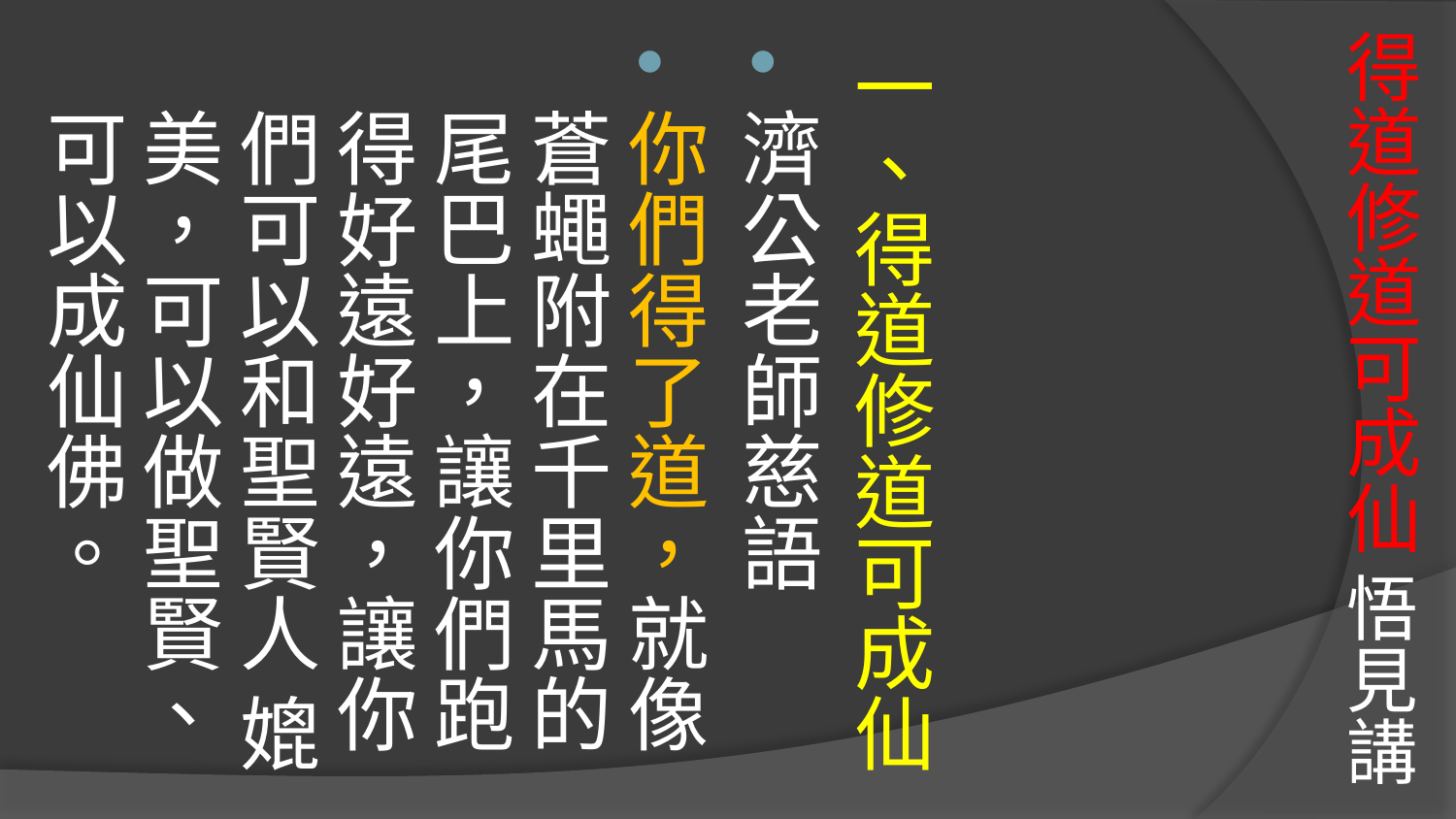

# 得道修道可成仙 悟見講
一、得道修道可成仙
濟公老師慈語
你們得了道，就像蒼蠅附在千里馬的尾巴上，讓你們跑得好遠好遠，讓你們可以和聖賢人 媲美，可以做聖賢、可以成仙佛。